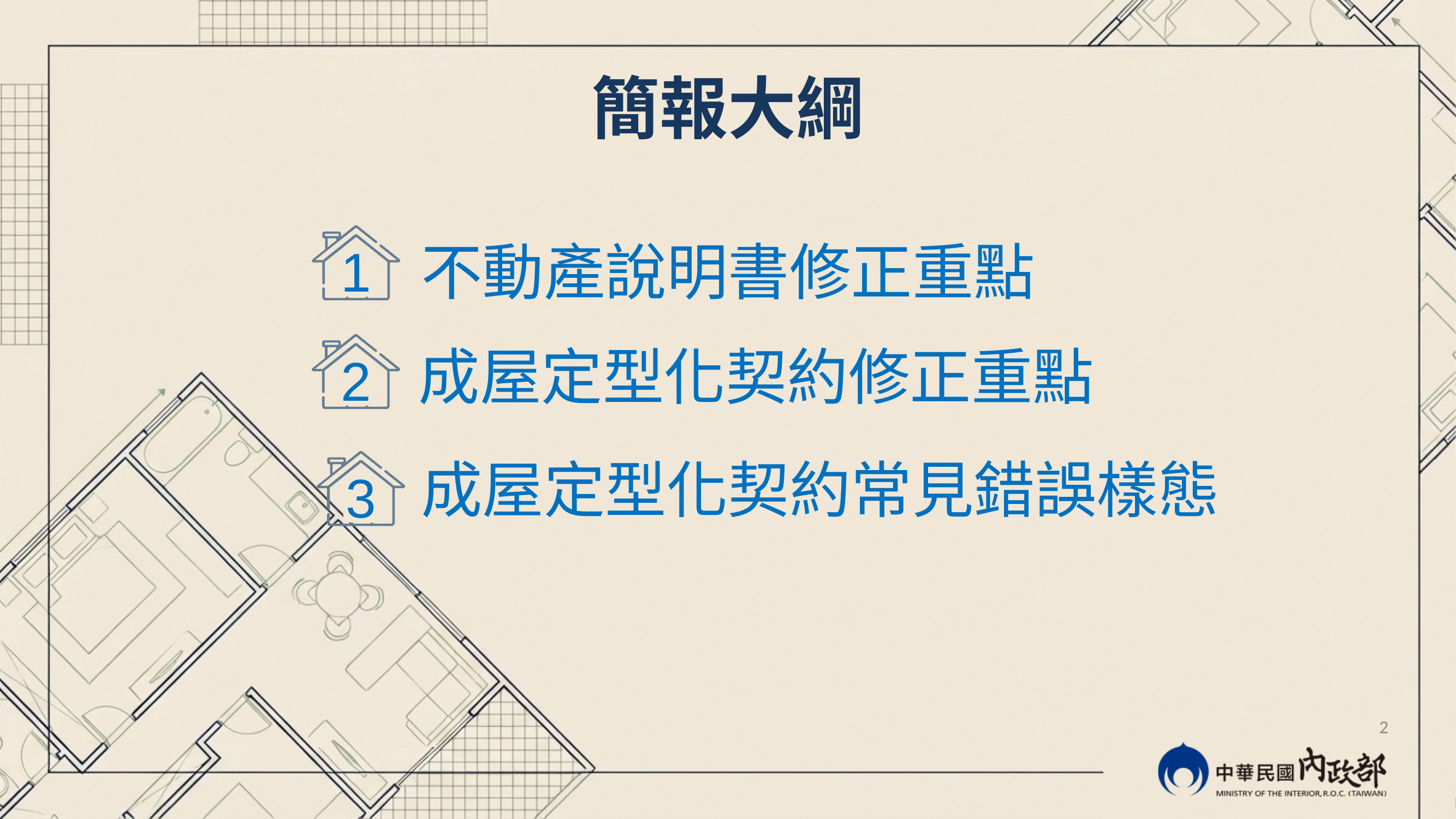

簡報大綱

不動產說明書修正重點
1

成屋定型化契約修正重點
2
成屋定型化契約常見錯誤樣態

3
2